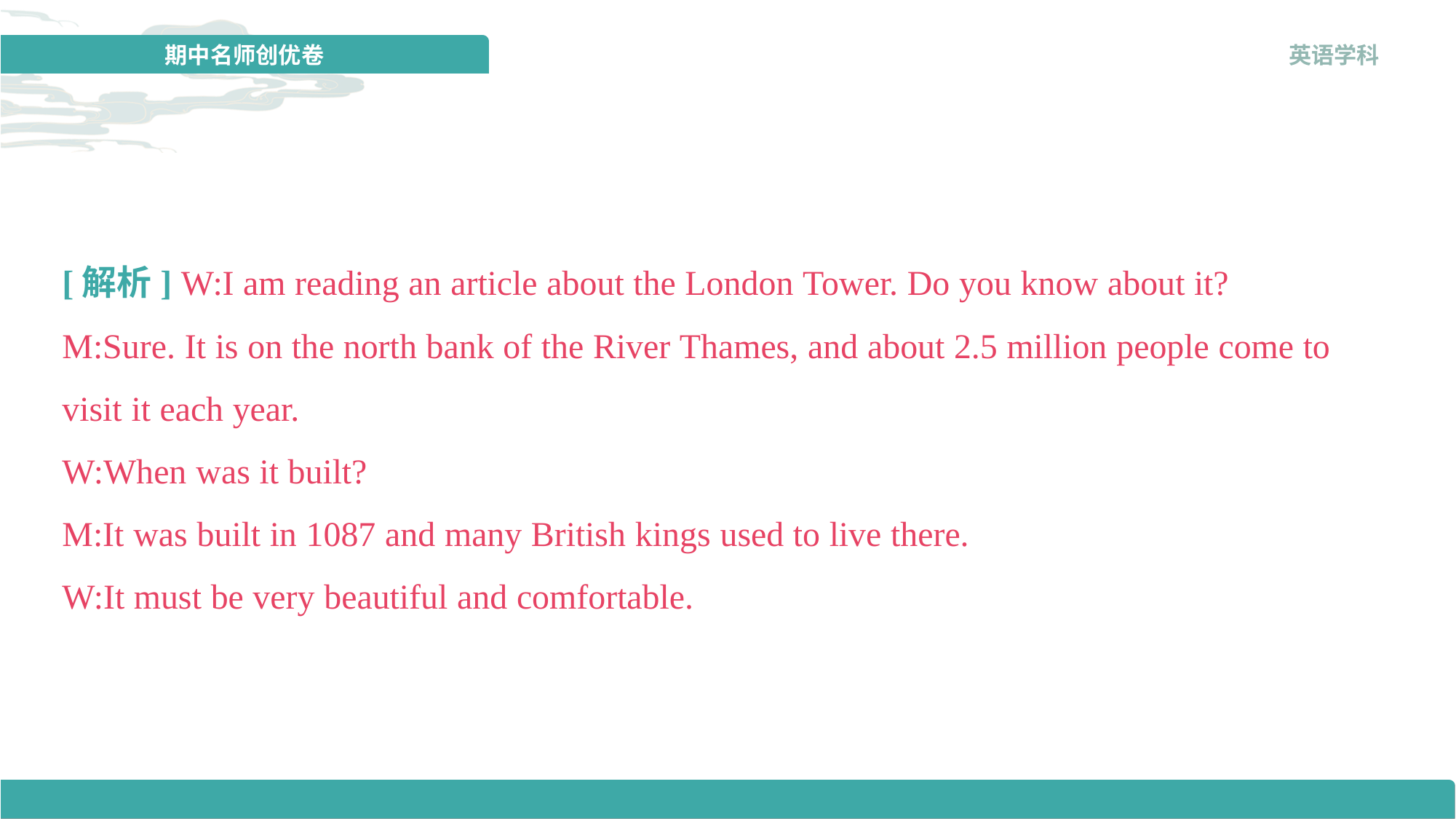

[解析] W:I am reading an article about the London Tower. Do you know about it?
M:Sure. It is on the north bank of the River Thames, and about 2.5 million people come to visit it each year.
W:When was it built?
M:It was built in 1087 and many British kings used to live there.
W:It must be very beautiful and comfortable.